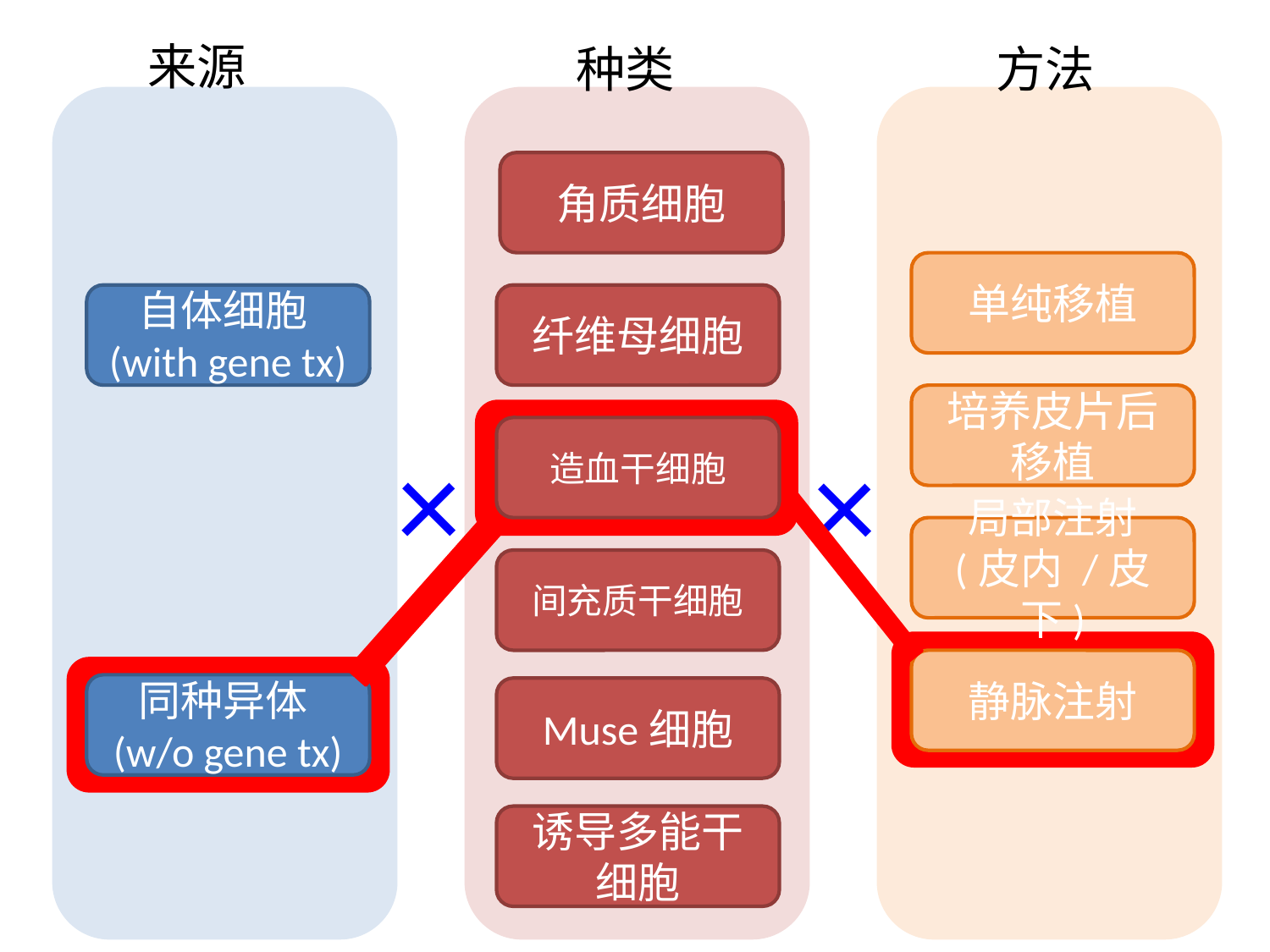

来源
种类
方法

角质细胞
单纯移植
自体细胞(with gene tx)
纤维母细胞
培养皮片后移植

×
造血干细胞
×
局部注射
(皮内 /皮下)
间充质干细胞

静脉注射

同种异体(w/o gene tx)
Muse细胞
诱导多能干细胞